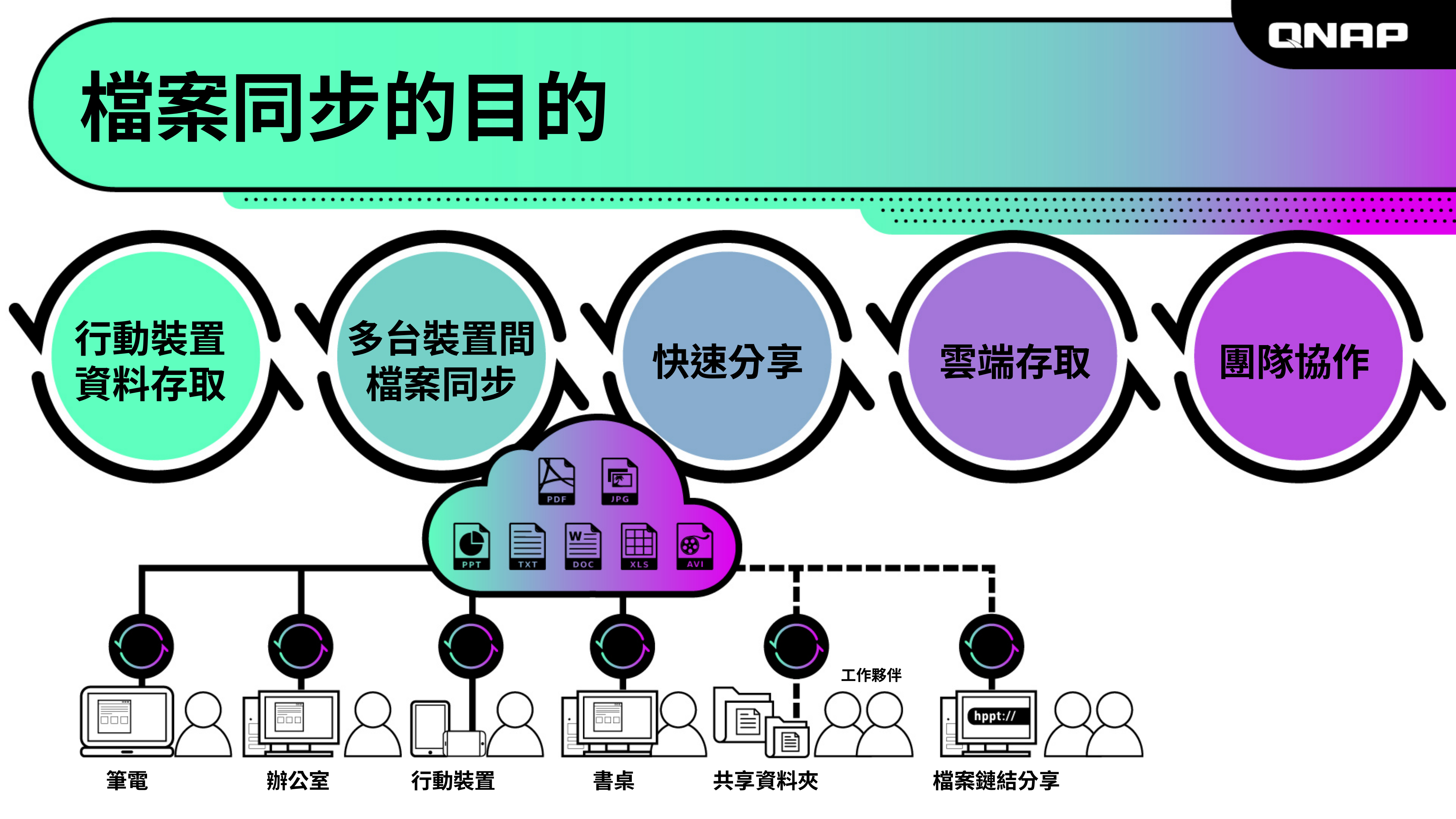

檔案同步的目的
行動裝置
資料存取
多台裝置間
檔案同步
快速分享
雲端存取
團隊協作
工作夥伴
筆電
辦公室
行動裝置
書桌
共享資料夾
檔案鏈結分享